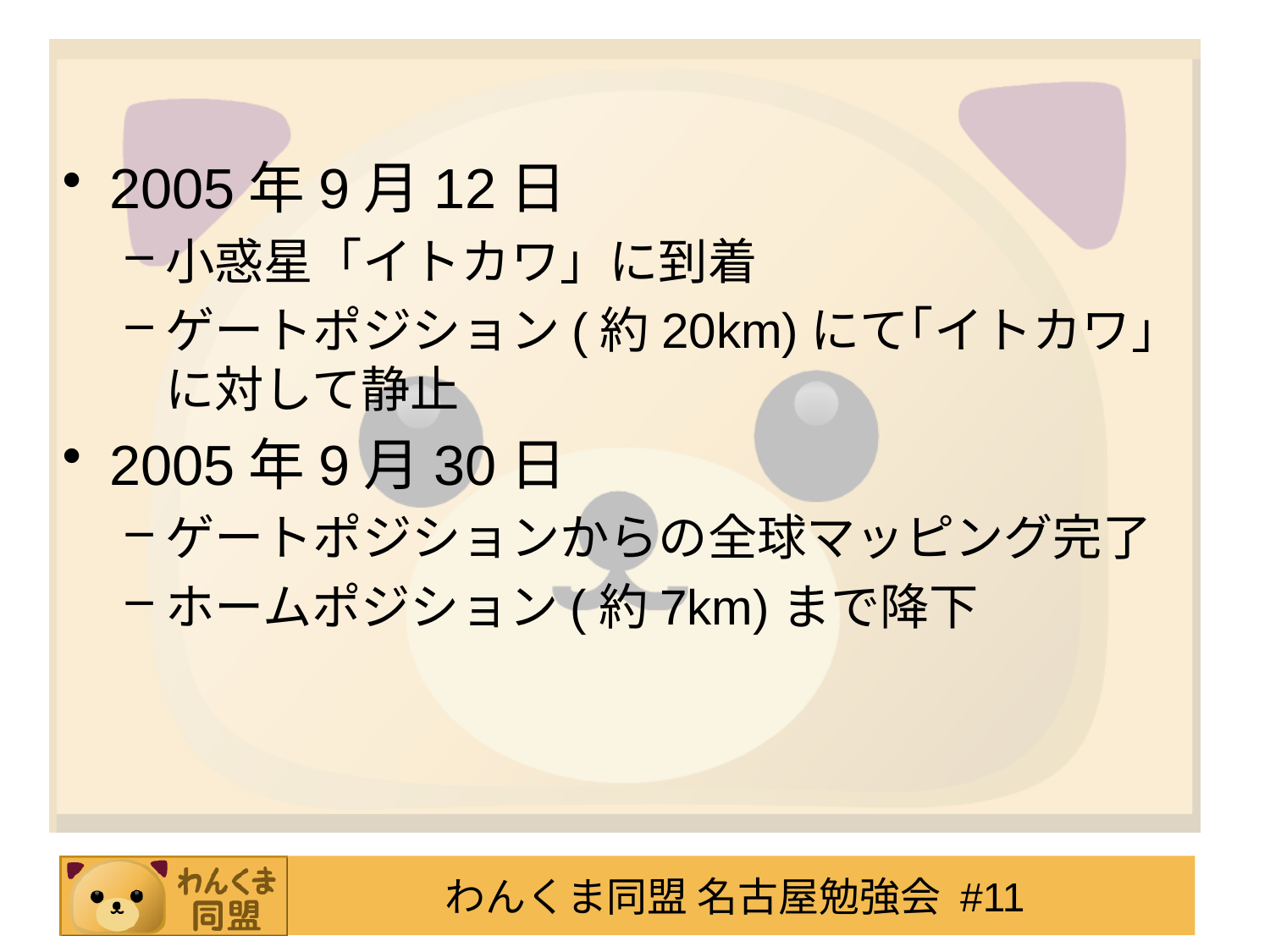

#
2005年9月12日
小惑星「イトカワ」に到着
ゲートポジション(約20km)にて｢イトカワ｣に対して静止
2005年9月30日
ゲートポジションからの全球マッピング完了
ホームポジション(約7km)まで降下